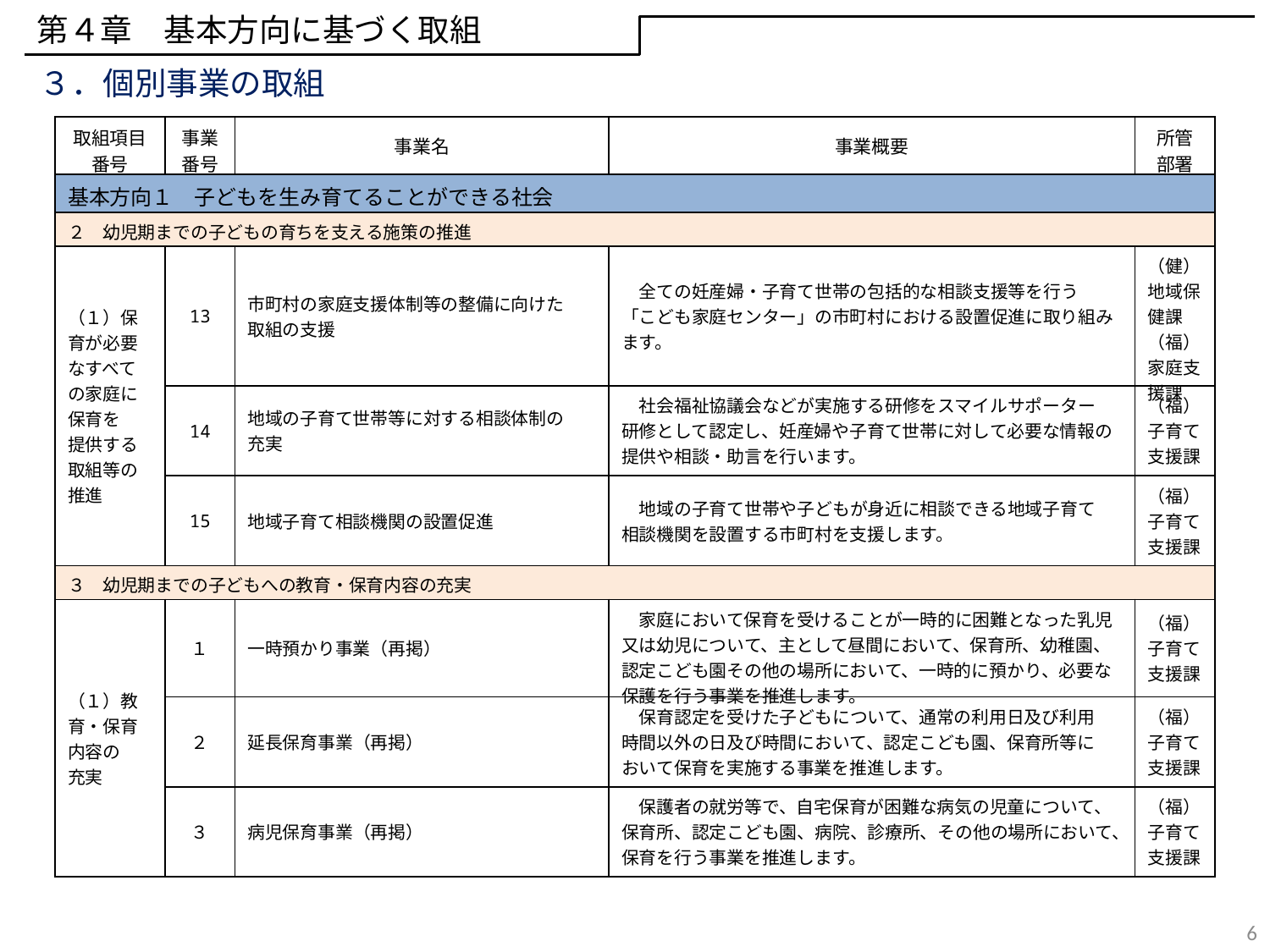

第４章　基本方向に基づく取組
３．個別事業の取組
| 取組項目 番号 | 事業 番号 | 事業名 | 事業概要 | 所管 部署 |
| --- | --- | --- | --- | --- |
| 基本方向１　子どもを生み育てることができる社会 |  |  |  |  |
| ２　幼児期までの子どもの育ちを支える施策の推進 |  |  |  |  |
| （１）保育が必要なすべての家庭に保育を 提供する取組等の推進 | 13 | 市町村の家庭支援体制等の整備に向けた 取組の支援 | 全ての妊産婦・子育て世帯の包括的な相談支援等を行う 「こども家庭センター」の市町村における設置促進に取り組みます。 | （健）地域保健課 （福）家庭支援課 |
|  | 14 | 地域の子育て世帯等に対する相談体制の 充実 | 社会福祉協議会などが実施する研修をスマイルサポーター 研修として認定し、妊産婦や子育て世帯に対して必要な情報の提供や相談・助言を行います。 | （福）子育て支援課 |
| （１）保育が必要なすべての家庭に保育を 提供する取組等の推進 | 15 | 地域子育て相談機関の設置促進 | 地域の子育て世帯や子どもが身近に相談できる地域子育て 相談機関を設置する市町村を支援します。 | （福）子育て支援課 |
| ３　幼児期までの子どもへの教育・保育内容の充実 |  |  |  |  |
| （１）教育・保育内容の 充実 | １ | 一時預かり事業（再掲） | 家庭において保育を受けることが一時的に困難となった乳児又は幼児について、主として昼間において、保育所、幼稚園、 認定こども園その他の場所において、一時的に預かり、必要な保護を行う事業を推進します。 | （福）子育て支援課 |
|  | ２ | 延長保育事業（再掲） | 保育認定を受けた子どもについて、通常の利用日及び利用 時間以外の日及び時間において、認定こども園、保育所等に おいて保育を実施する事業を推進します。 | （福）子育て支援課 |
|  | ３ | 病児保育事業（再掲） | 保護者の就労等で、自宅保育が困難な病気の児童について、保育所、認定こども園、病院、診療所、その他の場所において、保育を行う事業を推進します。 | （福）子育て支援課 |
6